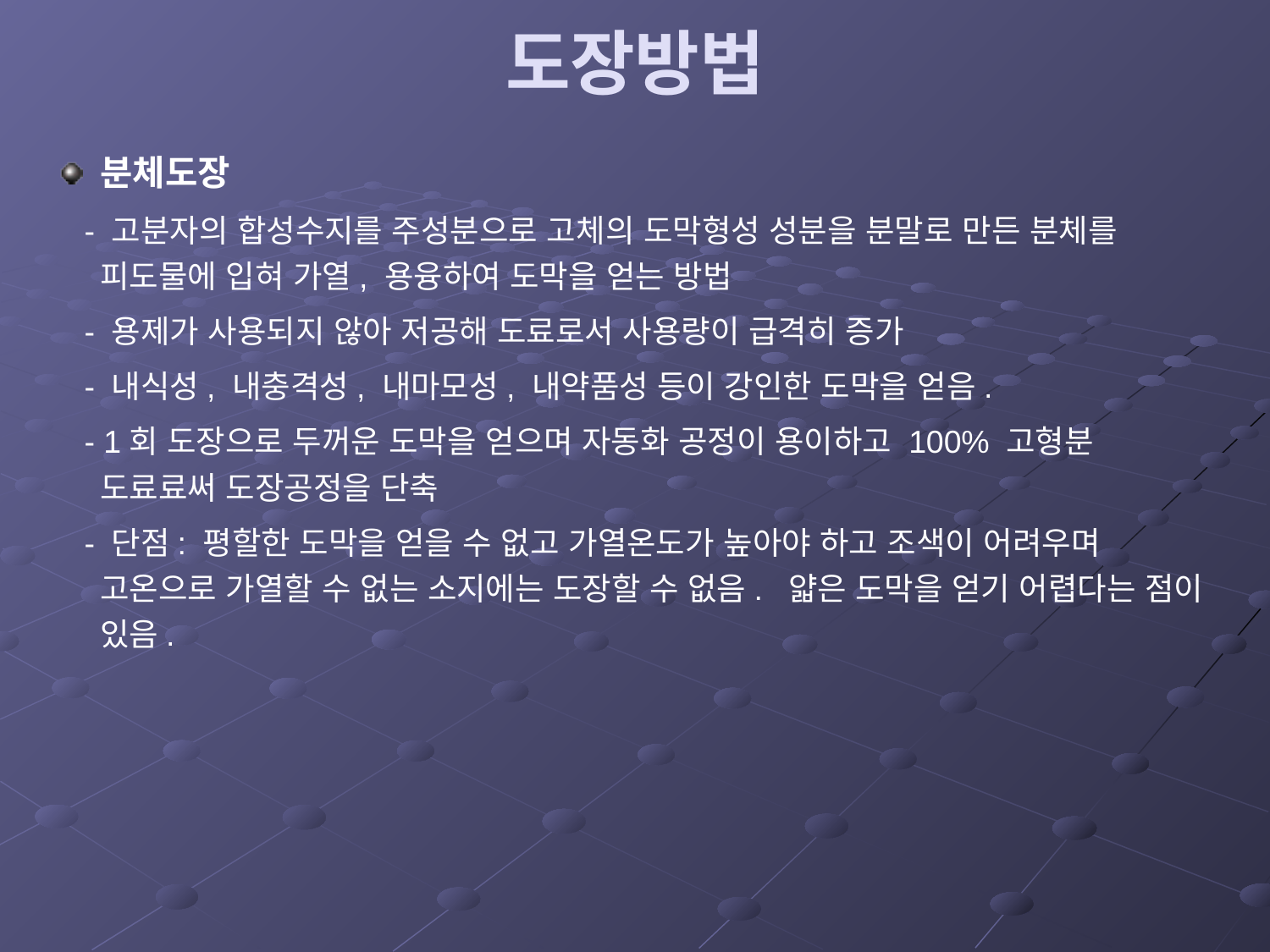

# 도장방법
분체도장
   - 고분자의 합성수지를 주성분으로 고체의 도막형성 성분을 분말로 만든 분체를 피도물에 입혀 가열, 용융하여 도막을 얻는 방법
   - 용제가 사용되지 않아 저공해 도료로서 사용량이 급격히 증가
   - 내식성, 내충격성, 내마모성, 내약품성 등이 강인한 도막을 얻음.
   - 1회 도장으로 두꺼운 도막을 얻으며 자동화 공정이 용이하고 100% 고형분 도료료써 도장공정을 단축
   - 단점: 평할한 도막을 얻을 수 없고 가열온도가 높아야 하고 조색이 어려우며 고온으로 가열할 수 없는 소지에는 도장할 수 없음.  얇은 도막을 얻기 어렵다는 점이 있음.